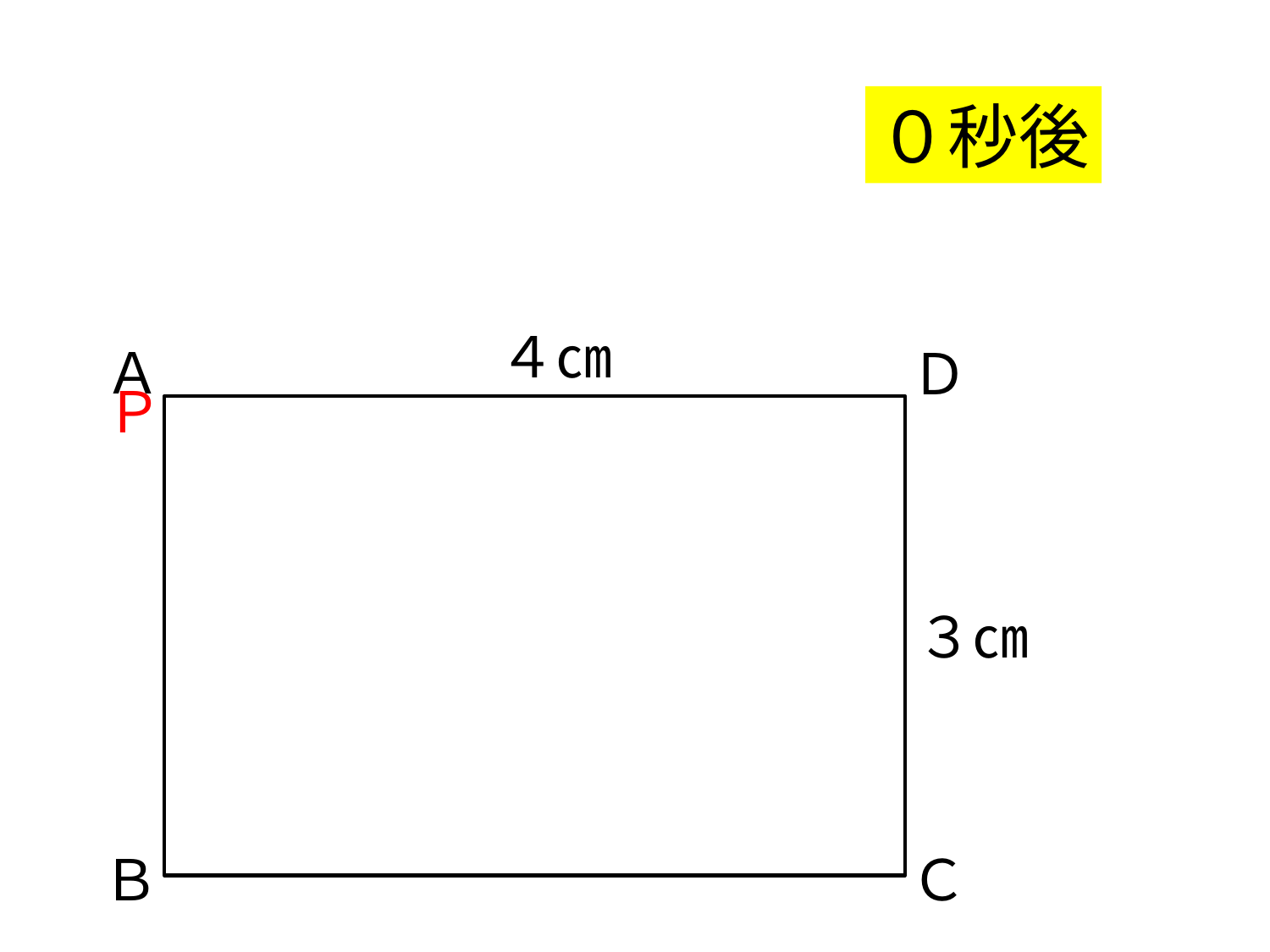

# 問　題
０秒後
４㎝
Ａ
Ｄ

Ｐ

３㎝
Ｂ
Ｃ